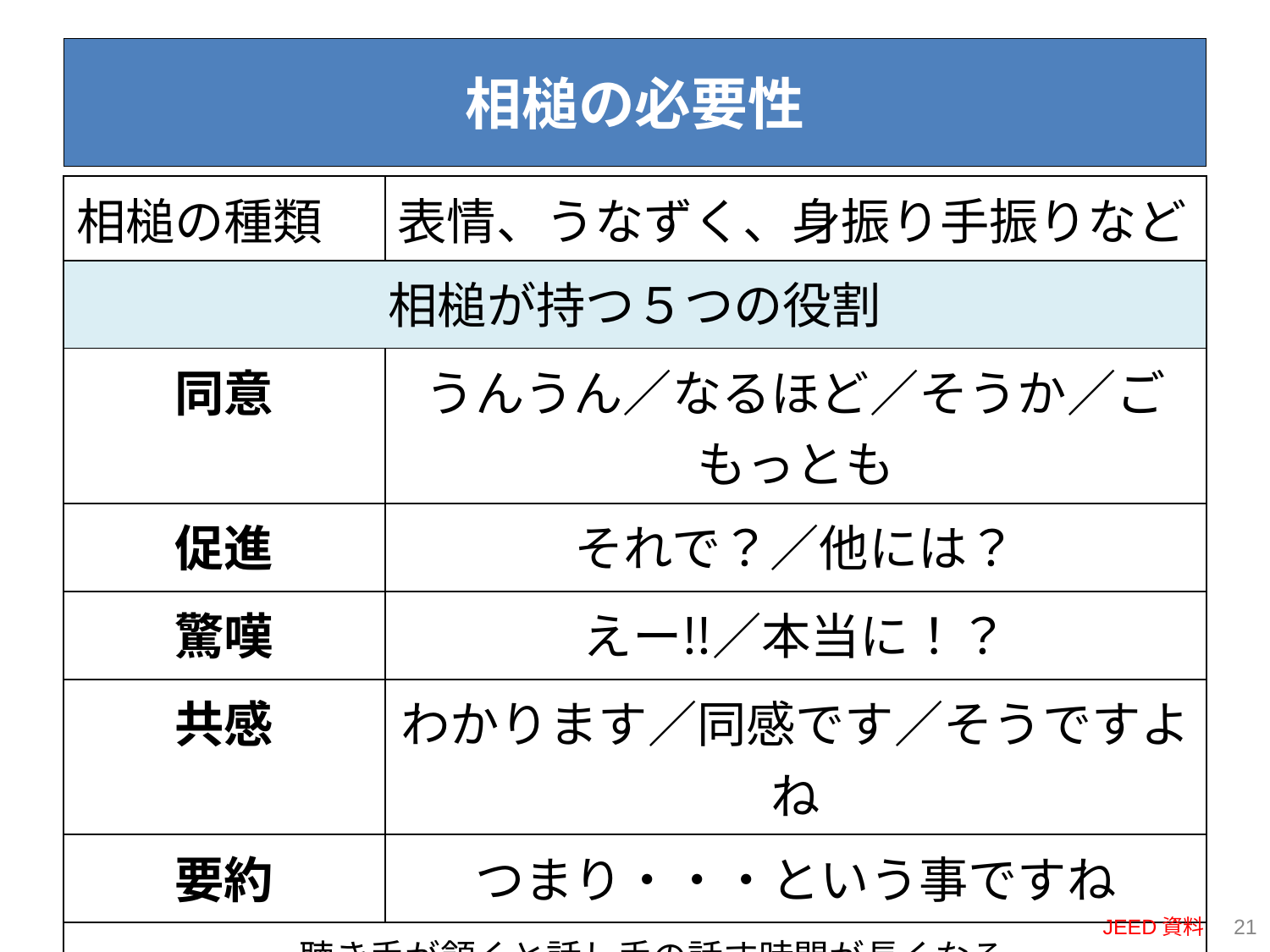

# 相槌の必要性
| 相槌の種類 | 表情、うなずく、身振り手振りなど |
| --- | --- |
| 相槌が持つ５つの役割 |  |
| 同意 | うんうん／なるほど／そうか／ごもっとも |
| 促進 | それで？／他には？ |
| 驚嘆 | えー‼／本当に！？ |
| 共感 | わかります／同感です／そうですよね |
| 要約 | つまり・・・という事ですね |
| ・聴き手が頷くと話し手の話す時間が長くなる ・ハ行相槌法 |  |
JEED資料
21